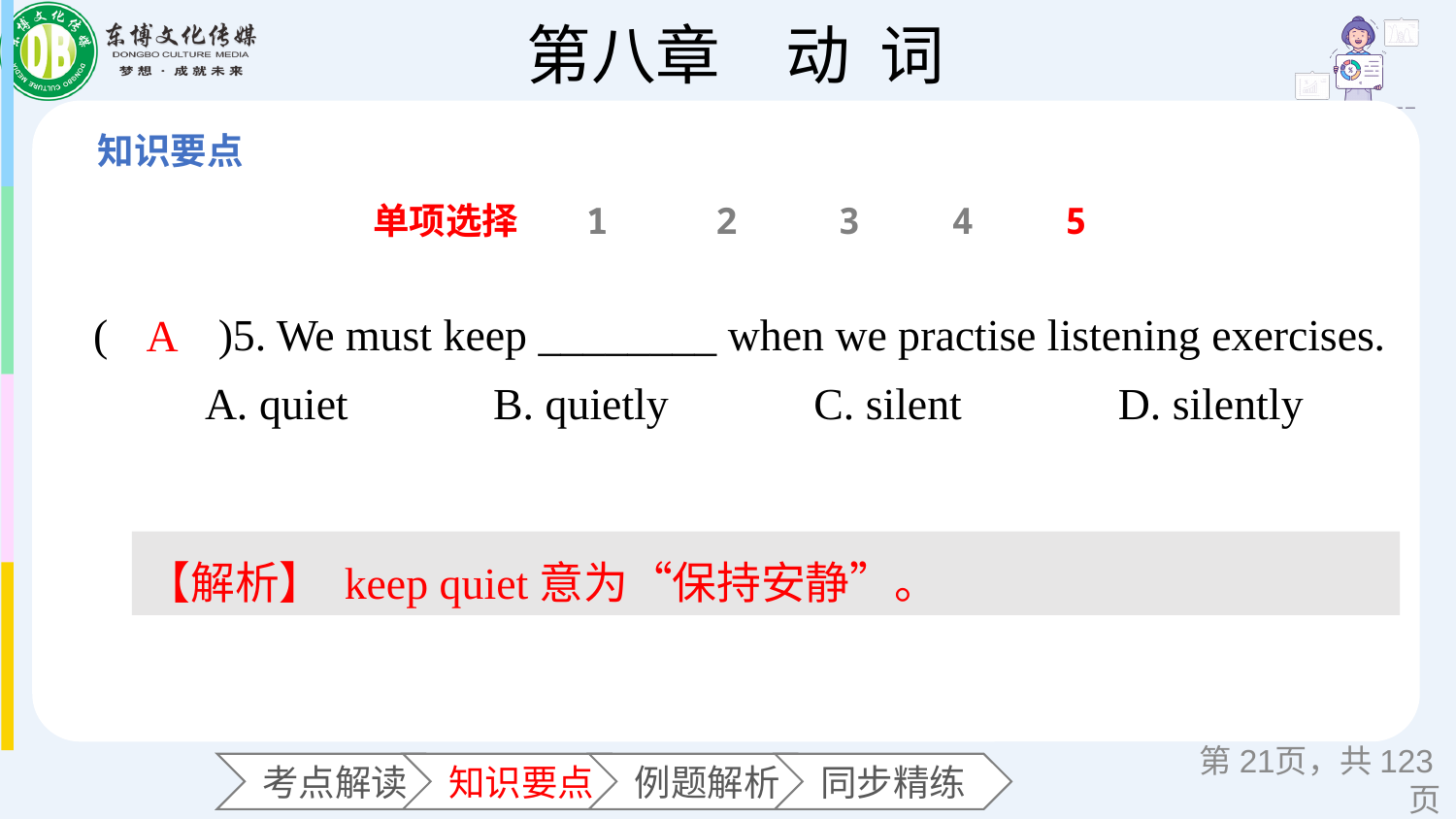

单项选择
1
2
3
4
5
(　　)5. We must keep ________ when we practise listening exercises.
          A. quiet             B. quietly             C. silent              D. silently
A
【解析】 keep quiet意为“保持安静”。
第21页，共123页